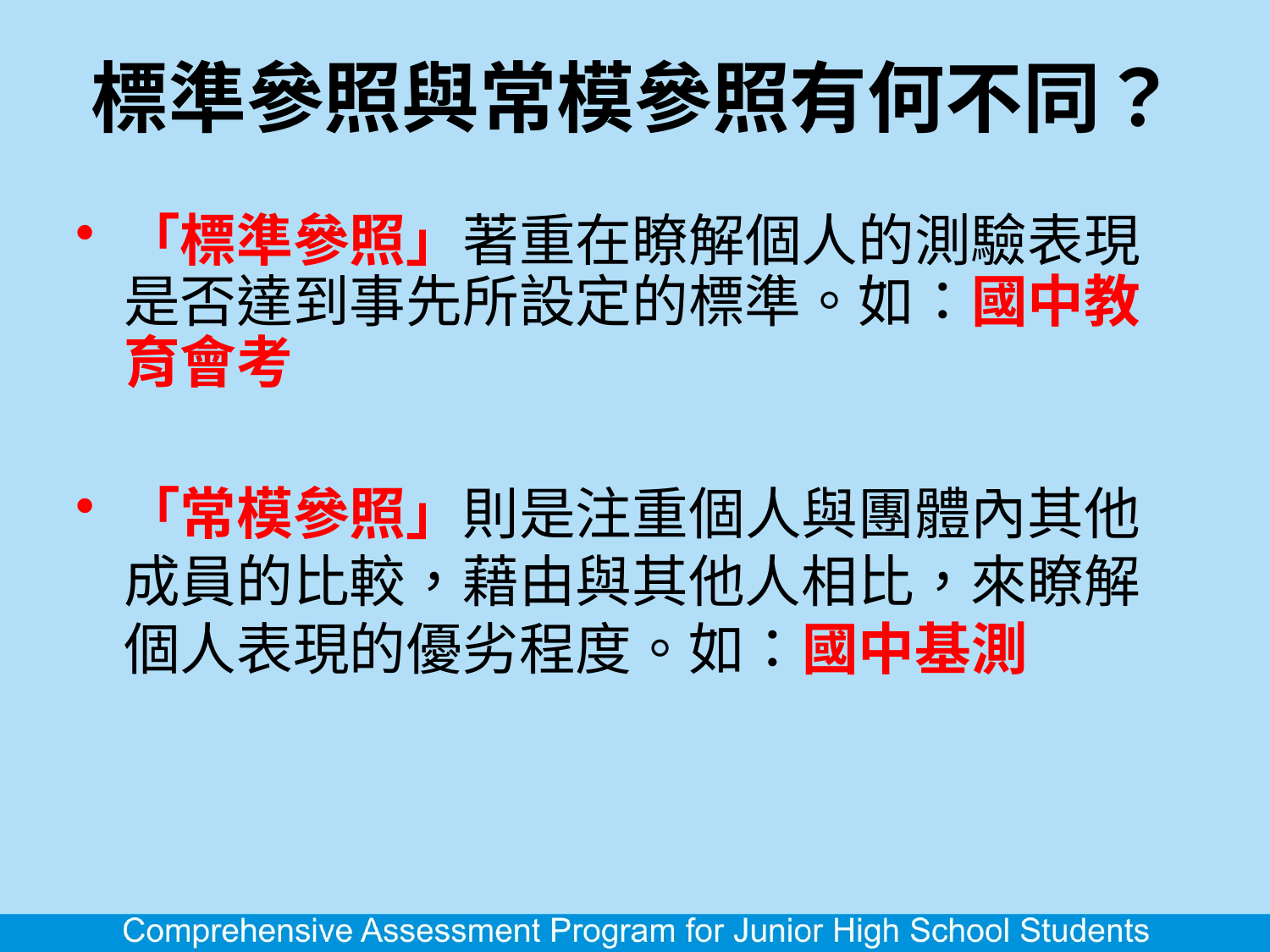

# 標準參照與常模參照有何不同？
「標準參照」著重在瞭解個人的測驗表現是否達到事先所設定的標準。如：國中教育會考

「常模參照」則是注重個人與團體內其他成員的比較，藉由與其他人相比，來瞭解個人表現的優劣程度。如：國中基測